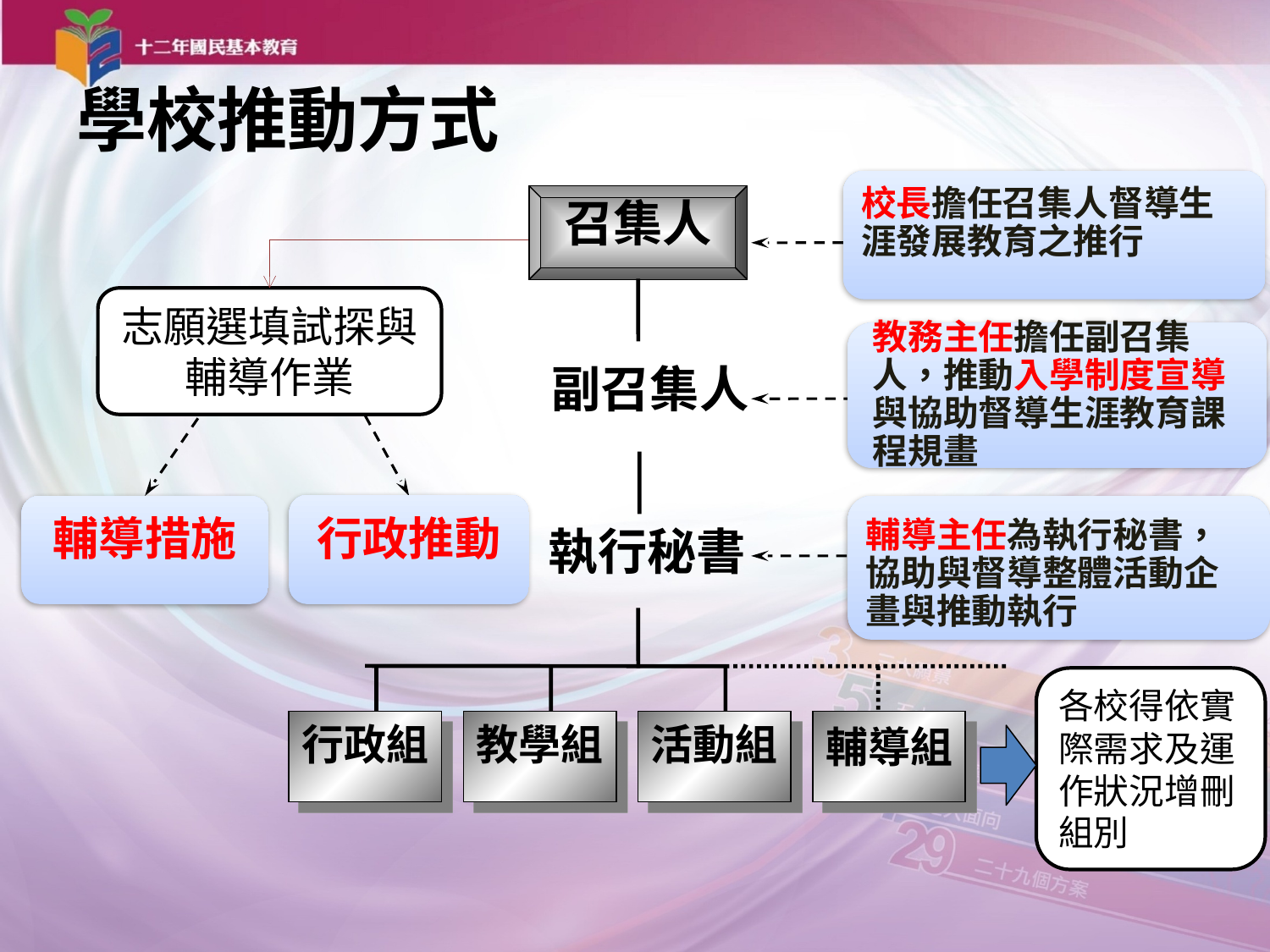

# 學校推動方式
校長擔任召集人督導生涯發展教育之推行

召集人

志願選填試探與輔導作業
教務主任擔任副召集人，推動入學制度宣導與協助督導生涯教育課程規畫
副召集人

行政推動

輔導措施

輔導主任為執行秘書，協助與督導整體活動企畫與推動執行
執行秘書

各校得依實際需求及運作狀況增刪組別

行政組

教學組

活動組

輔導組